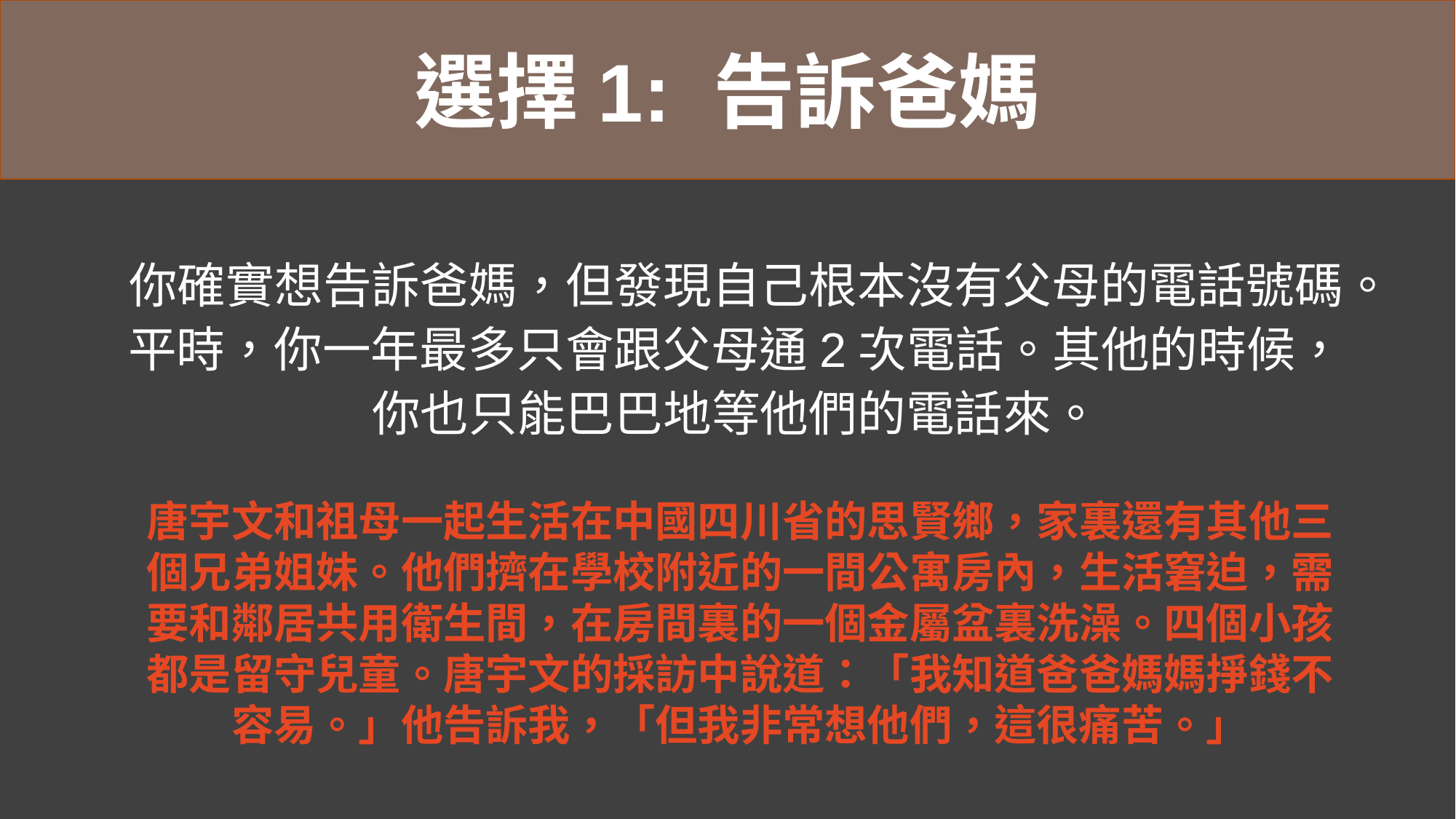

選擇1: 告訴爸媽
你確實想告訴爸媽，但發現自己根本沒有父母的電話號碼。平時，你一年最多只會跟父母通2次電話。其他的時候，你也只能巴巴地等他們的電話來。
唐宇文和祖母一起生活在中國四川省的思賢鄉，家裏還有其他三個兄弟姐妹。他們擠在學校附近的一間公寓房內，生活窘迫，需要和鄰居共用衛生間，在房間裏的一個金屬盆裏洗澡。四個小孩都是留守兒童。唐宇文的採訪中說道：「我知道爸爸媽媽掙錢不容易。」他告訴我，「但我非常想他們，這很痛苦。」